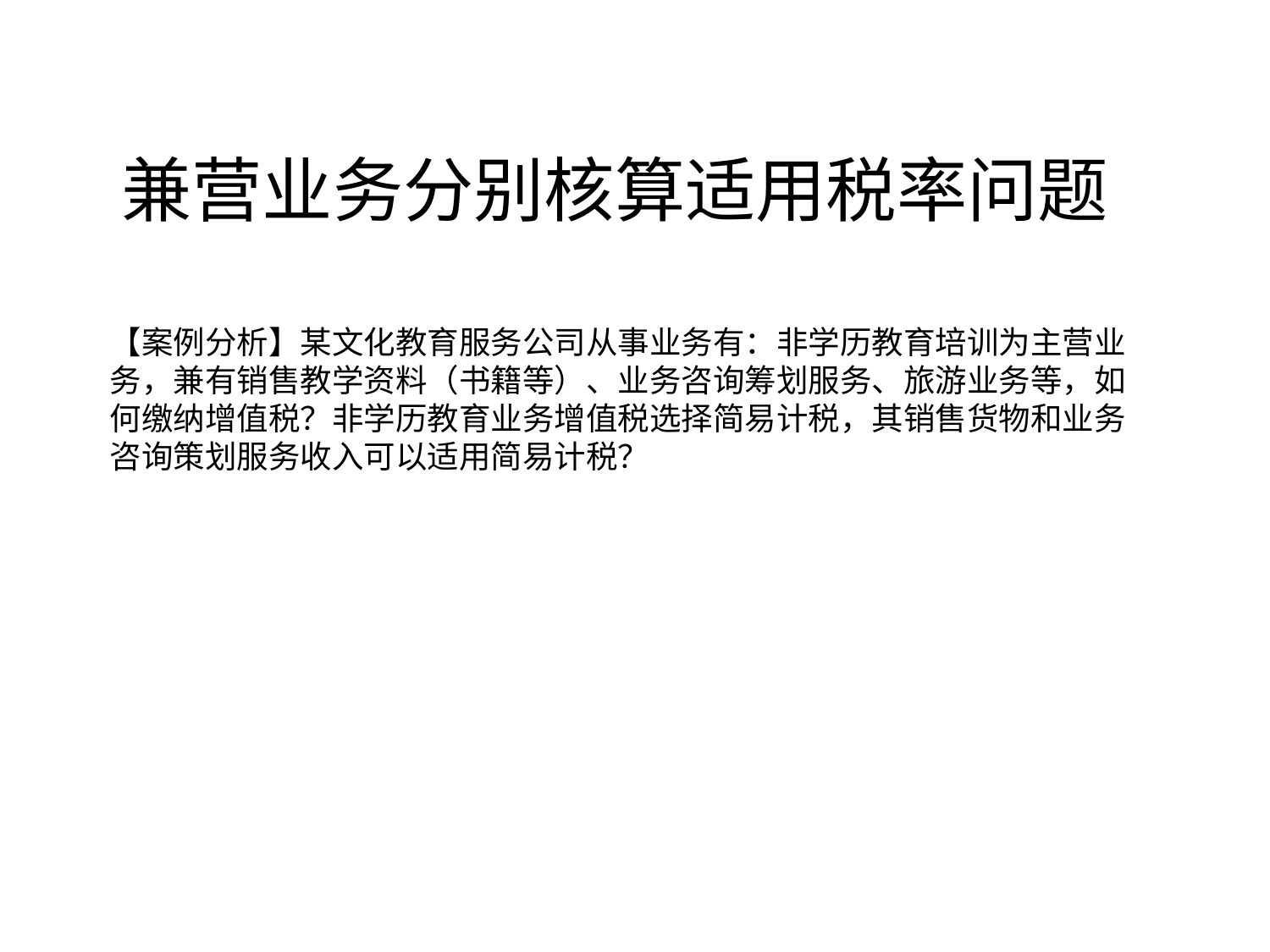

# 兼营业务分别核算适用税率问题
【案例分析】某文化教育服务公司从事业务有：非学历教育培训为主营业务，兼有销售教学资料（书籍等）、业务咨询筹划服务、旅游业务等，如何缴纳增值税？非学历教育业务增值税选择简易计税，其销售货物和业务咨询策划服务收入可以适用简易计税？